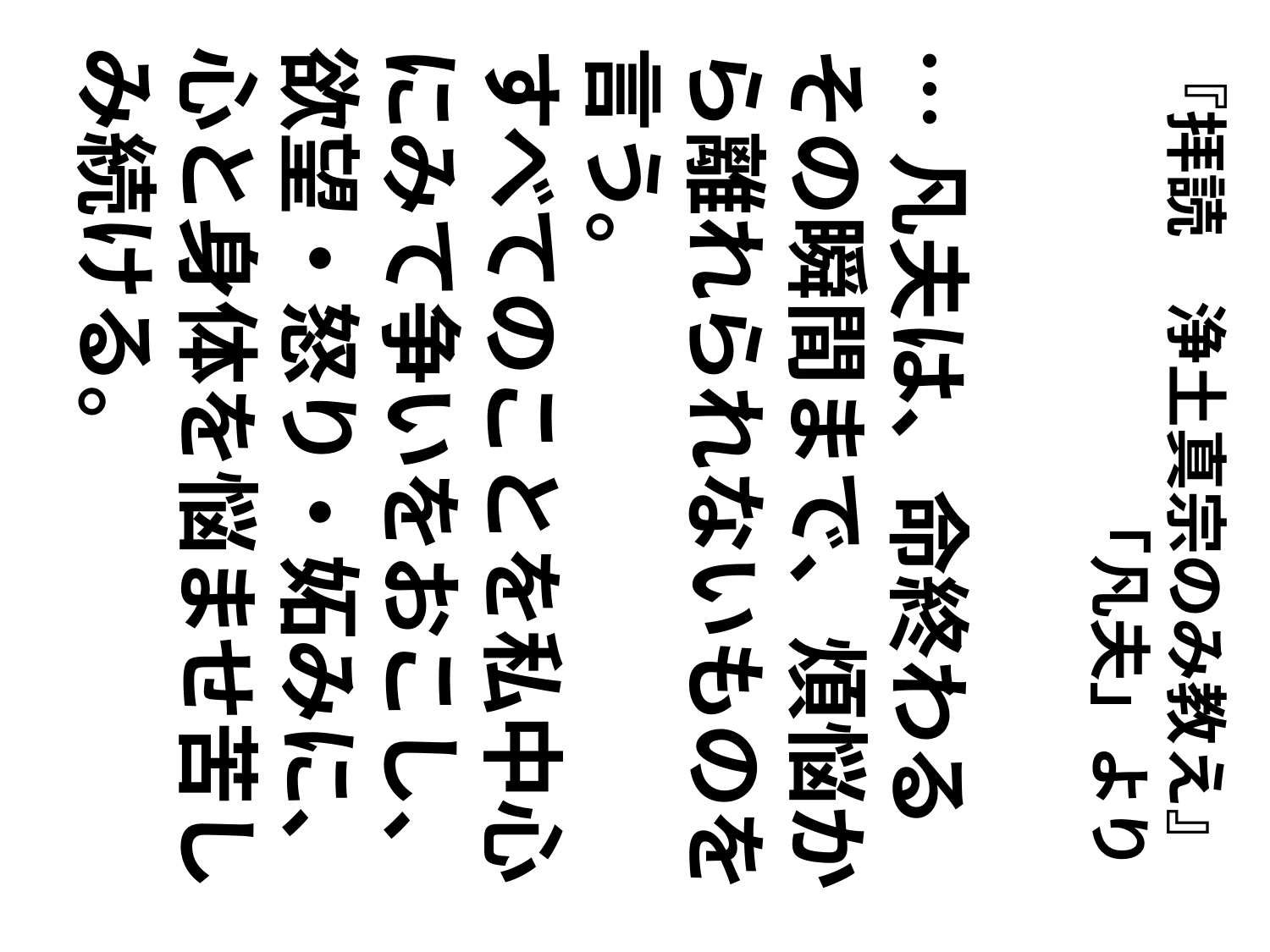

『拝読　浄土真宗のみ教え』
　　　　　　　「凡夫」より

…凡夫は、命終わるその瞬間まで、煩悩から離れられないものを言う。
すべてのことを私中心にみて争いをおこし、
欲望・怒り・妬みに、
心と身体を悩ませ苦しみ続ける。